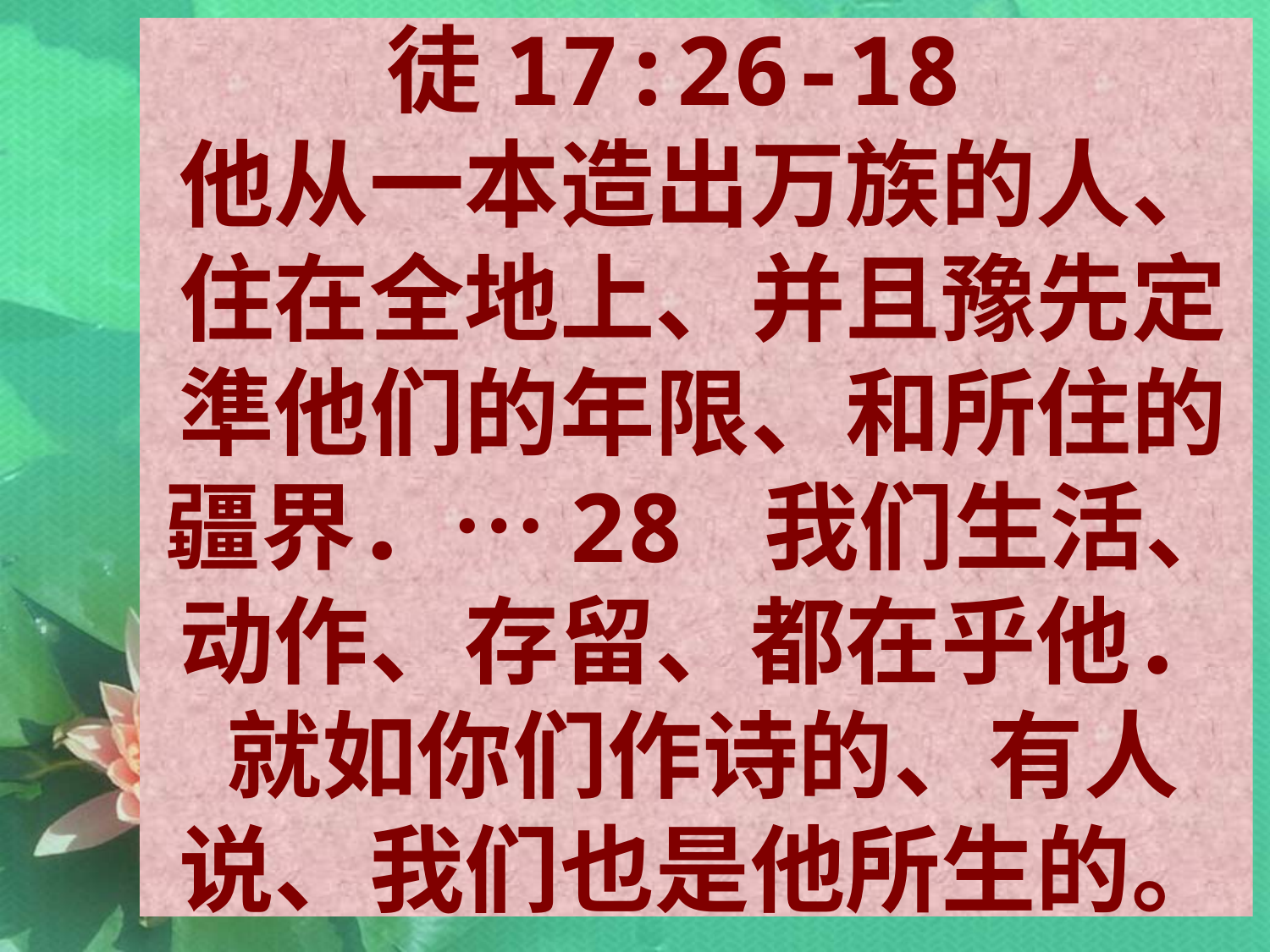

徒17:26-18
他从一本造出万族的人、住在全地上、并且豫先定準他们的年限、和所住的疆界．…28 我们生活、动作、存留、都在乎他．就如你们作诗的、有人说、我们也是他所生的。